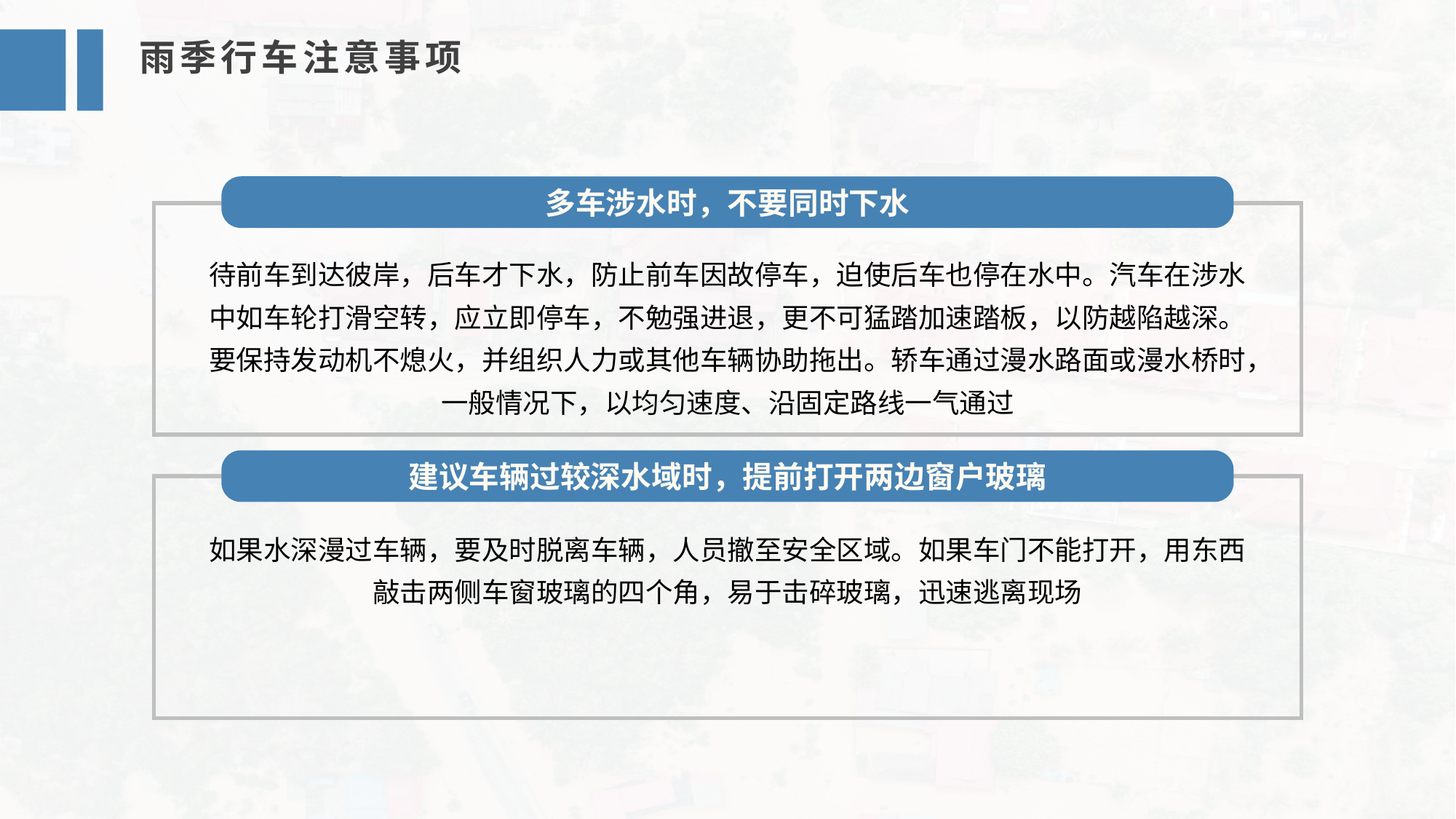

雨季行车注意事项
多车涉水时，不要同时下水

待前车到达彼岸，后车才下水，防止前车因故停车，迫使后车也停在水中。汽车在涉水中如车轮打滑空转，应立即停车，不勉强进退，更不可猛踏加速踏板，以防越陷越深。要保持发动机不熄火，并组织人力或其他车辆协助拖出。轿车通过漫水路面或漫水桥时，一般情况下，以均匀速度、沿固定路线一气通过
建议车辆过较深水域时，提前打开两边窗户玻璃

如果水深漫过车辆，要及时脱离车辆，人员撤至安全区域。如果车门不能打开，用东西敲击两侧车窗玻璃的四个角，易于击碎玻璃，迅速逃离现场